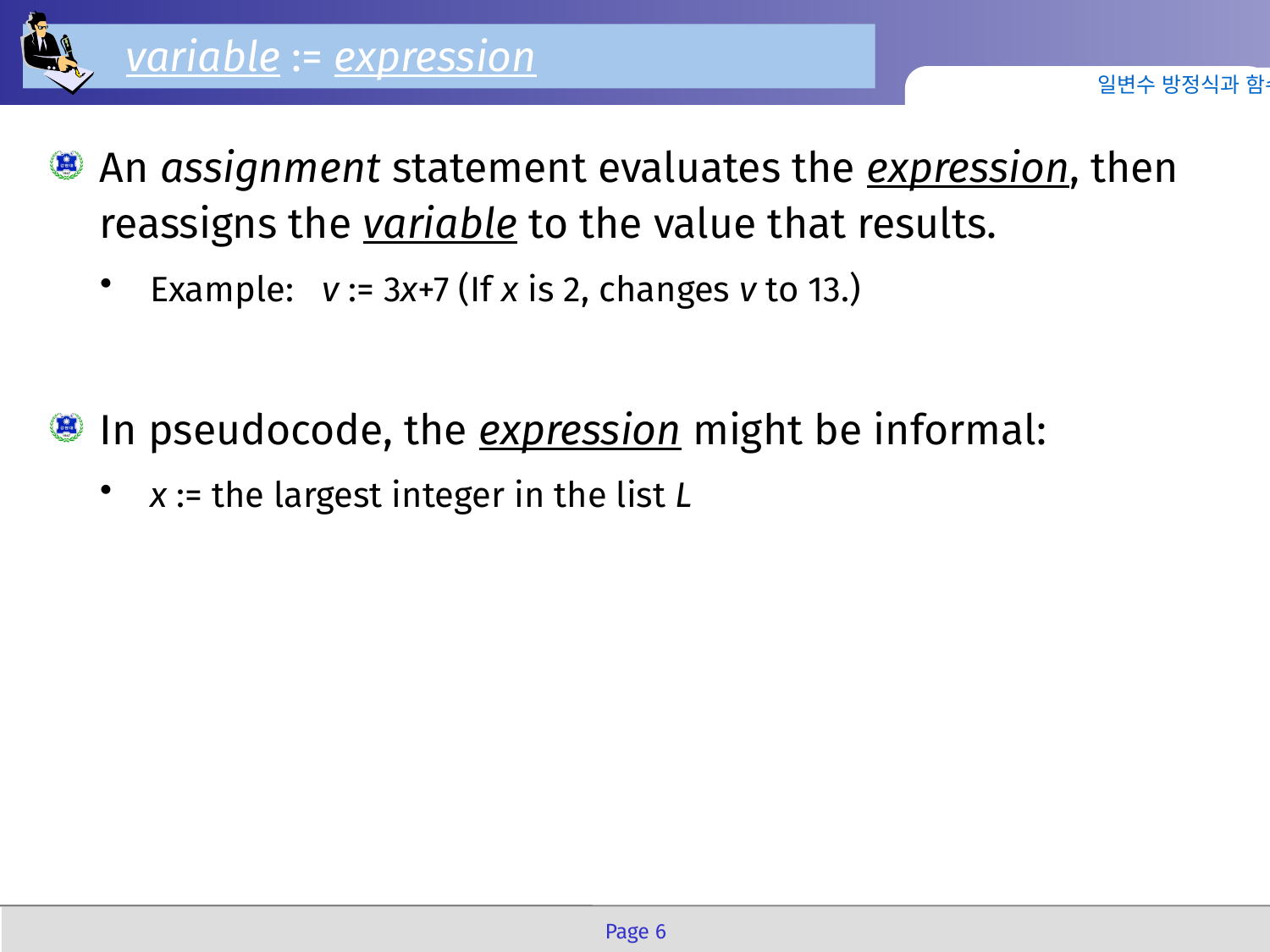

variable := expression
일변수 방정식과 함수
An assignment statement evaluates the expression, then reassigns the variable to the value that results.
Example:   v := 3x+7 (If x is 2, changes v to 13.)

In pseudocode, the expression might be informal:
x := the largest integer in the list L
Page 6